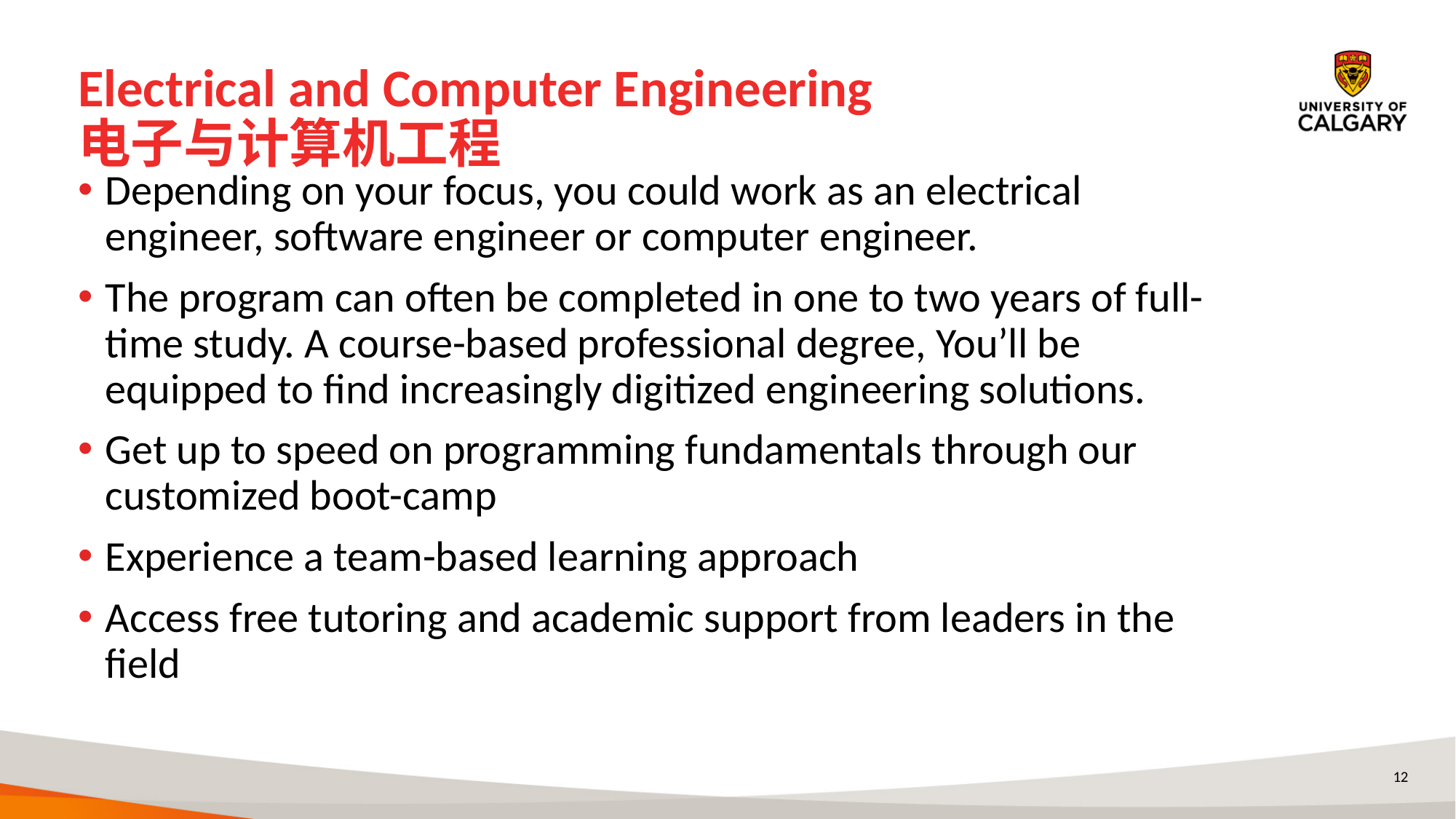

# Electrical and Computer Engineering 电子与计算机工程
Depending on your focus, you could work as an electrical engineer, software engineer or computer engineer.
The program can often be completed in one to two years of full-time study. A course-based professional degree, You’ll be equipped to find increasingly digitized engineering solutions.
Get up to speed on programming fundamentals through our customized boot-camp
Experience a team-based learning approach
Access free tutoring and academic support from leaders in the field

12